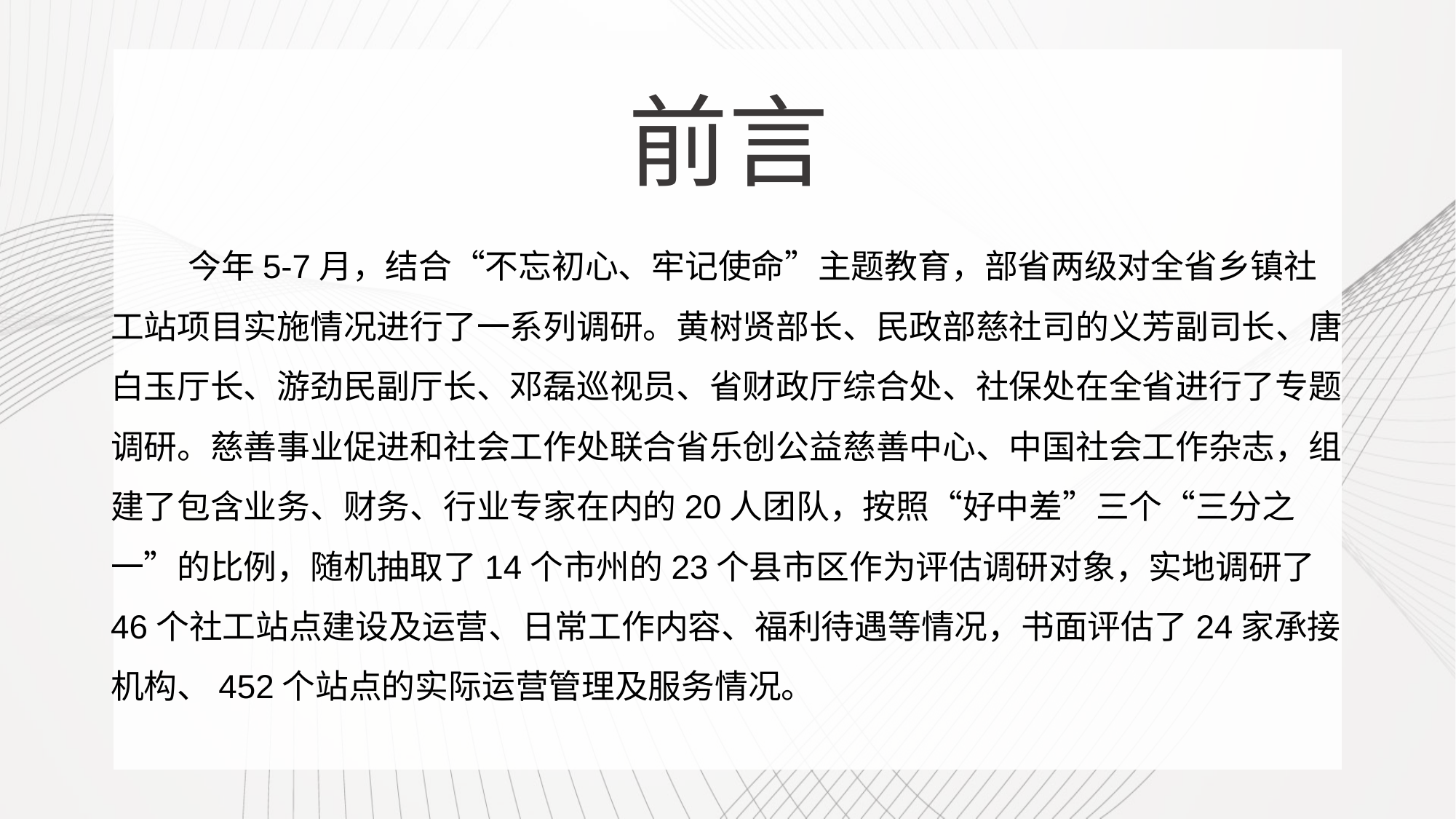

前言
  今年5-7月，结合“不忘初心、牢记使命”主题教育，部省两级对全省乡镇社工站项目实施情况进行了一系列调研。黄树贤部长、民政部慈社司的义芳副司长、唐白玉厅长、游劲民副厅长、邓磊巡视员、省财政厅综合处、社保处在全省进行了专题调研。慈善事业促进和社会工作处联合省乐创公益慈善中心、中国社会工作杂志，组建了包含业务、财务、行业专家在内的20人团队，按照“好中差”三个“三分之一”的比例，随机抽取了14个市州的23个县市区作为评估调研对象，实地调研了46个社工站点建设及运营、日常工作内容、福利待遇等情况，书面评估了24家承接机构、452个站点的实际运营管理及服务情况。